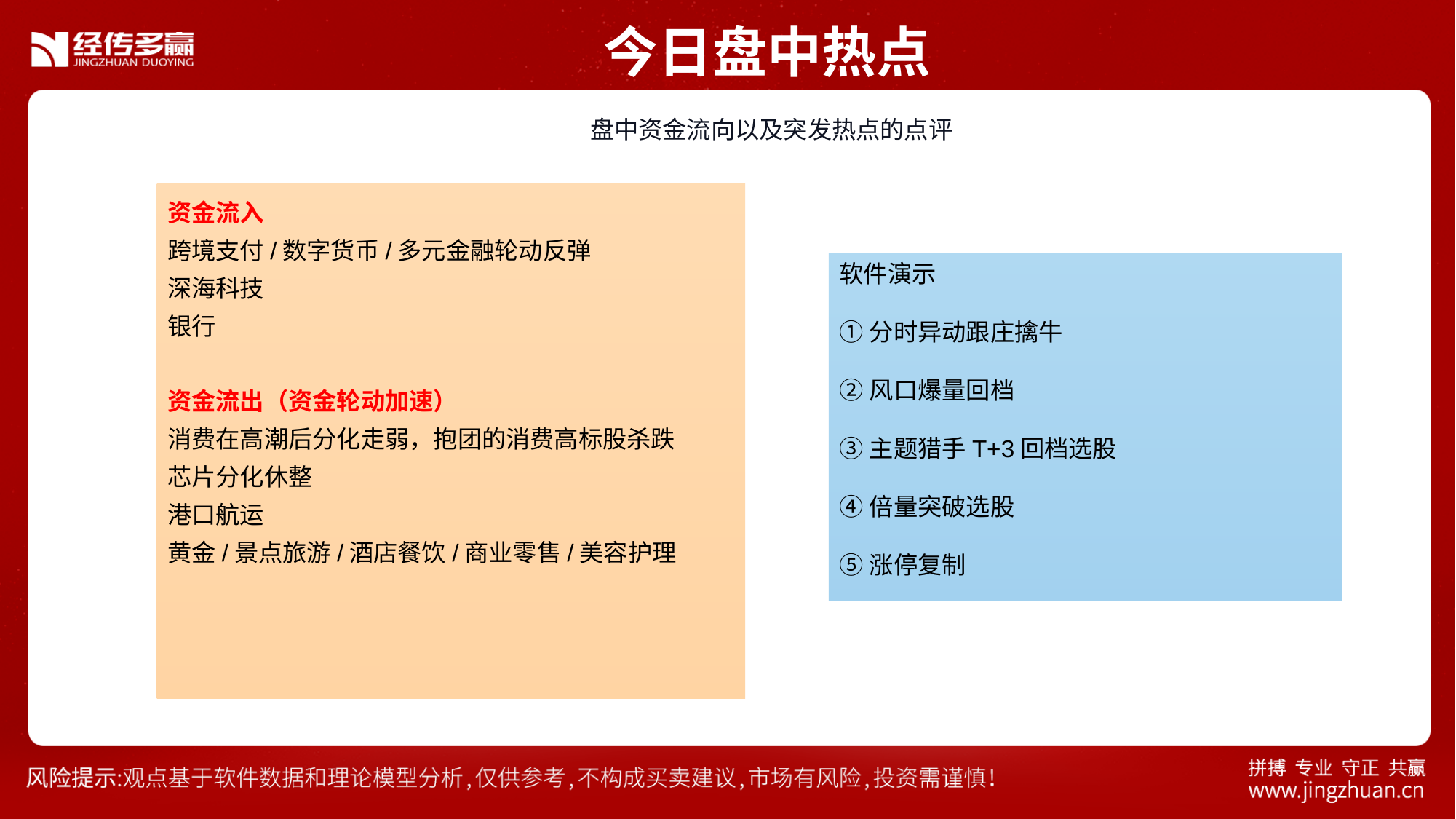

今日盘中热点
          盘中资金流向以及突发热点的点评

资金流入
跨境支付/数字货币/多元金融轮动反弹
深海科技
银行

资金流出（资金轮动加速）
消费在高潮后分化走弱，抱团的消费高标股杀跌
芯片分化休整
港口航运
黄金/景点旅游/酒店餐饮/商业零售/美容护理
软件演示

①分时异动跟庄擒牛

②风口爆量回档

③主题猎手T+3回档选股

④倍量突破选股

⑤涨停复制